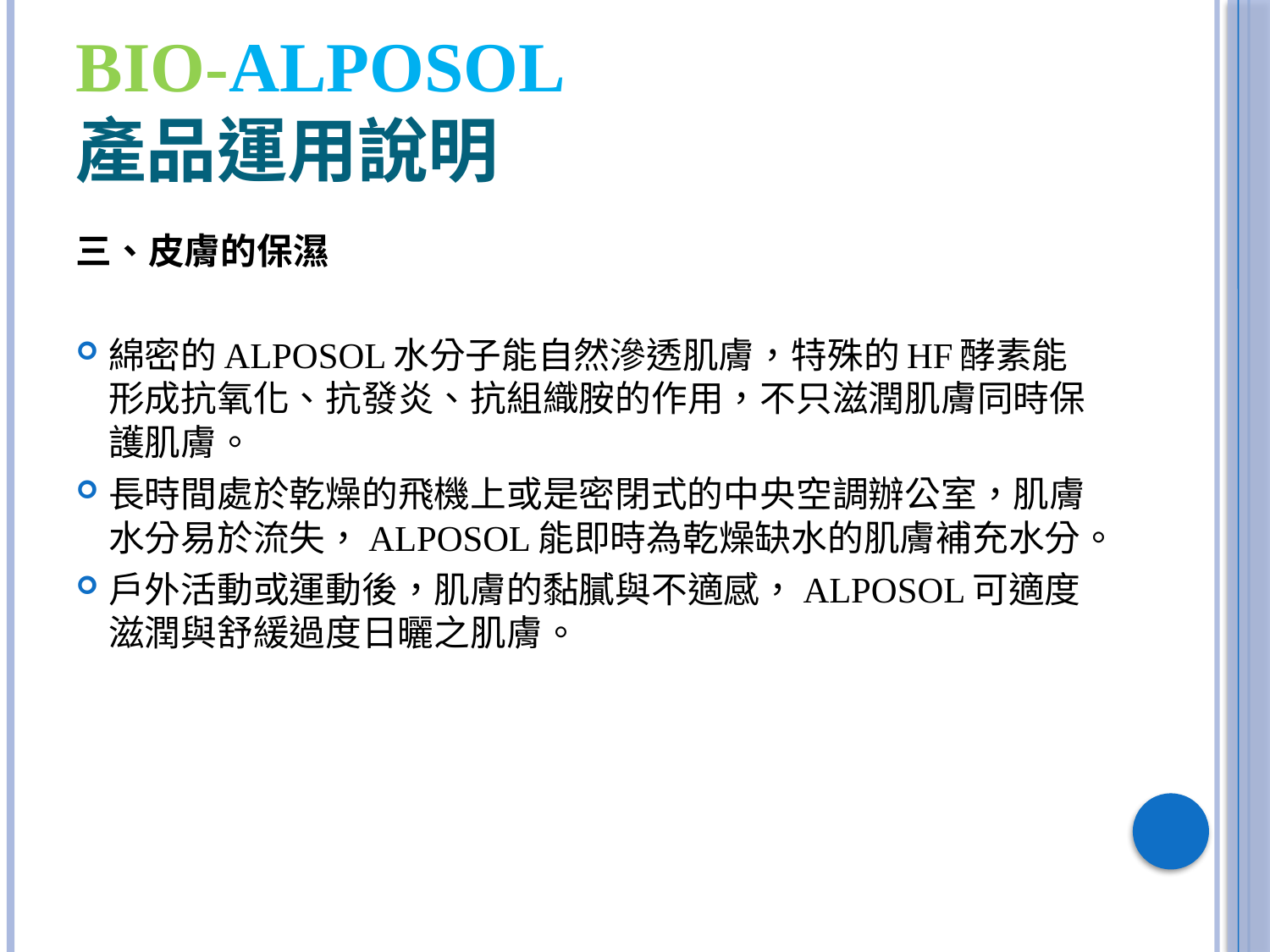

# BIO-ALPOSOL 產品運用說明
三、皮膚的保濕

綿密的ALPOSOL水分子能自然滲透肌膚，特殊的HF酵素能形成抗氧化、抗發炎、抗組織胺的作用，不只滋潤肌膚同時保護肌膚。
長時間處於乾燥的飛機上或是密閉式的中央空調辦公室，肌膚水分易於流失，ALPOSOL能即時為乾燥缺水的肌膚補充水分。
戶外活動或運動後，肌膚的黏膩與不適感，ALPOSOL可適度滋潤與舒緩過度日曬之肌膚。